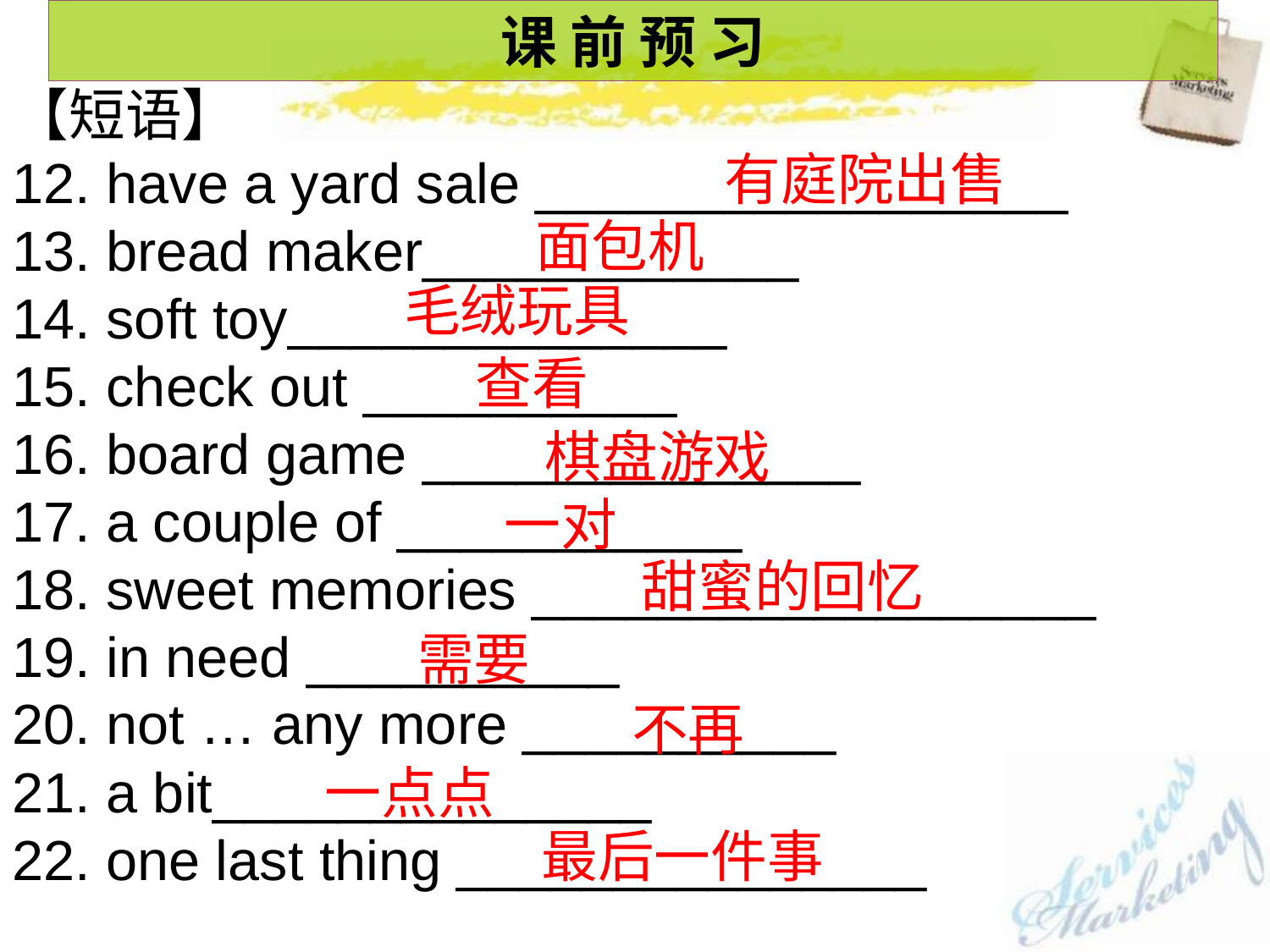

课 前 预 习
【短语】
12. have a yard sale _________________
13. bread maker____________
14. soft toy______________
15. check out __________
16. board game ______________
17. a couple of ___________
18. sweet memories __________________
19. in need __________
20. not … any more __________
21. a bit______________
22. one last thing _______________
有庭院出售
面包机
毛绒玩具
查看
棋盘游戏
一对
甜蜜的回忆
需要
不再
一点点
最后一件事